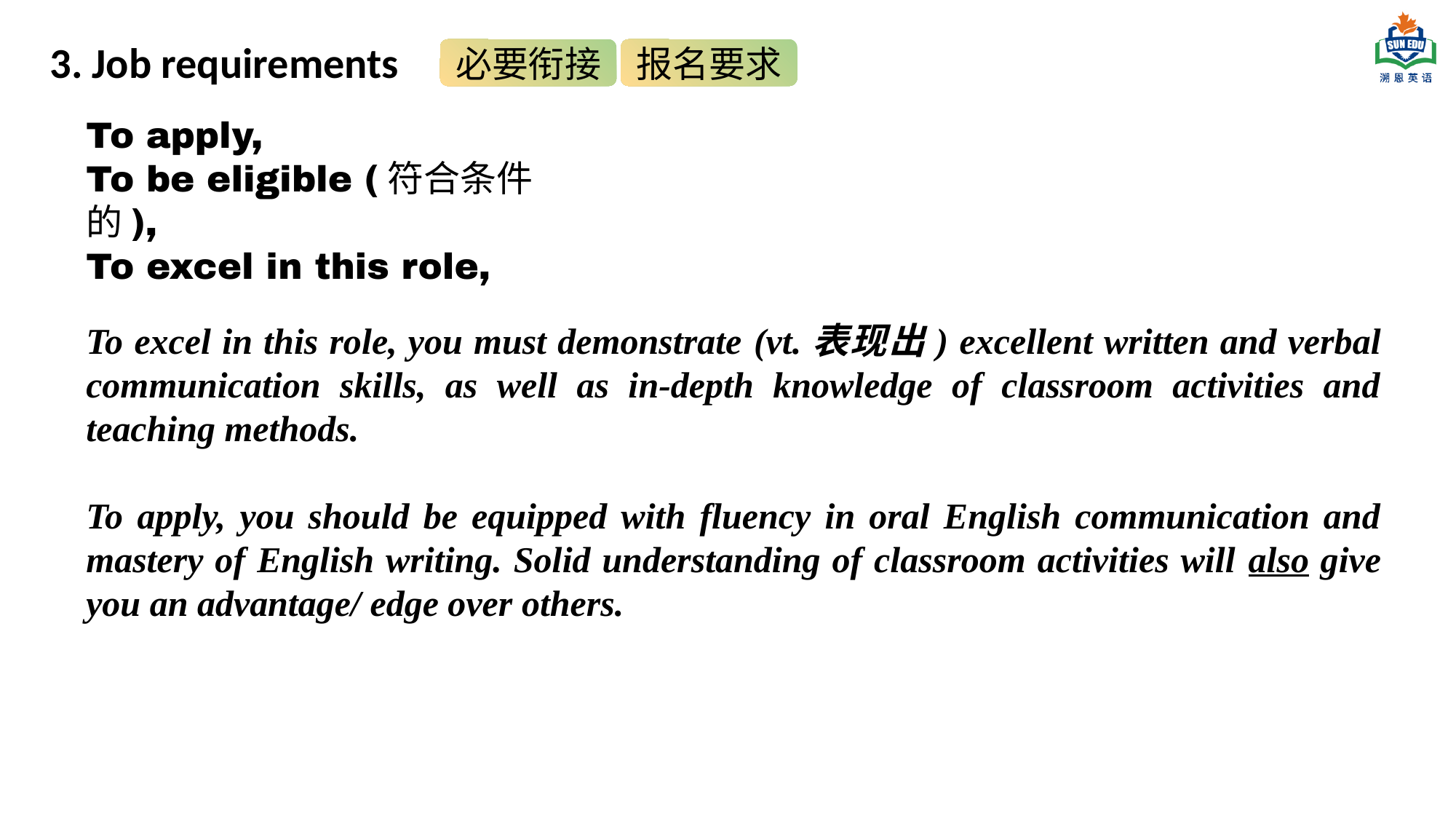

3. Job requirements
必要衔接
报名要求
To apply,
To be eligible (符合条件的),
To excel in this role,
To excel in this role, you must demonstrate (vt.表现出) excellent written and verbal communication skills, as well as in-depth knowledge of classroom activities and teaching methods.

To apply, you should be equipped with fluency in oral English communication and mastery of English writing. Solid understanding of classroom activities will also give you an advantage/ edge over others.